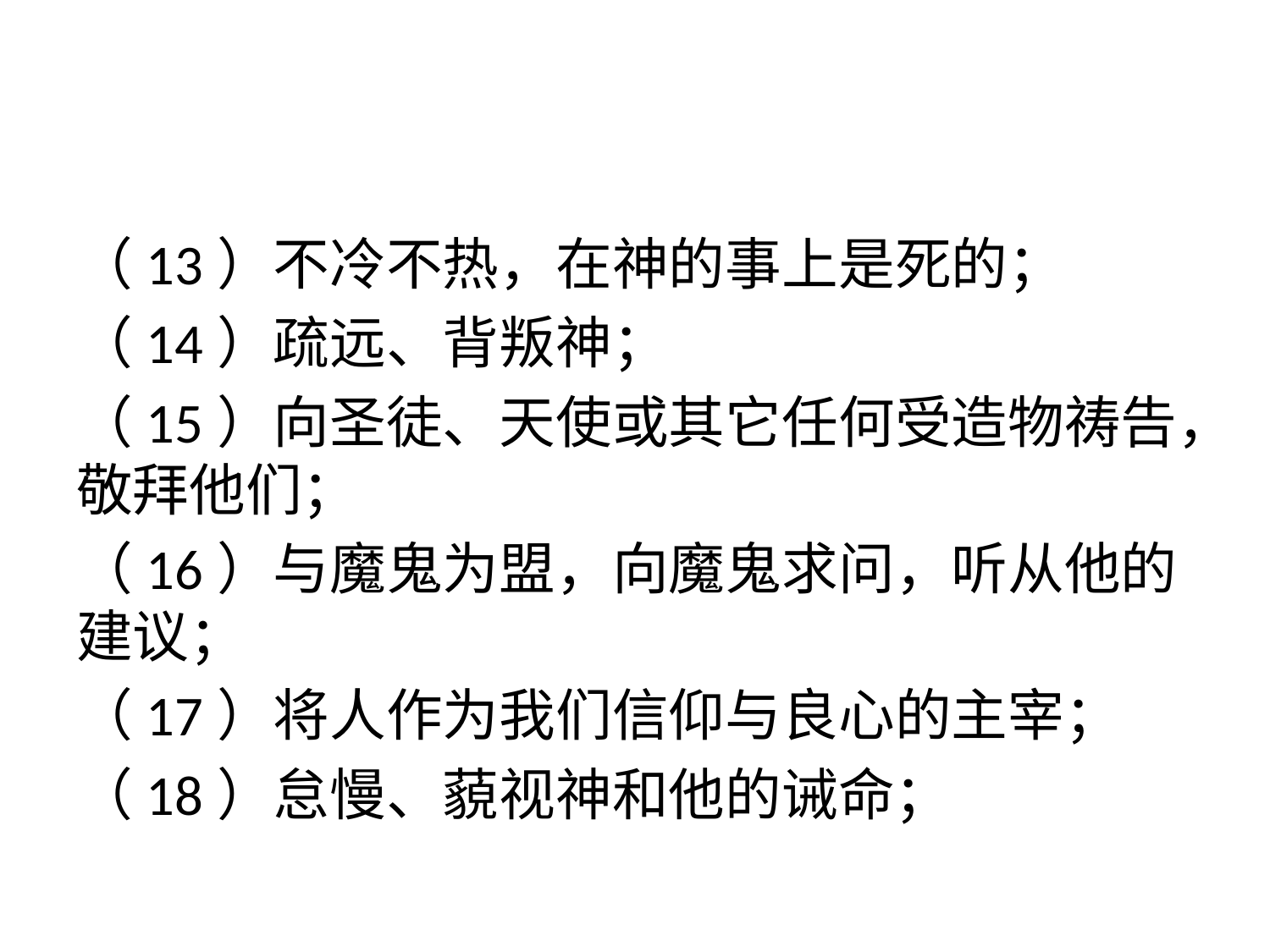

#
（13）不冷不热，在神的事上是死的；
（14）疏远、背叛神；
（15）向圣徒、天使或其它任何受造物祷告，敬拜他们；
（16）与魔鬼为盟，向魔鬼求问，听从他的建议；
（17）将人作为我们信仰与良心的主宰；
（18）怠慢、藐视神和他的诫命；